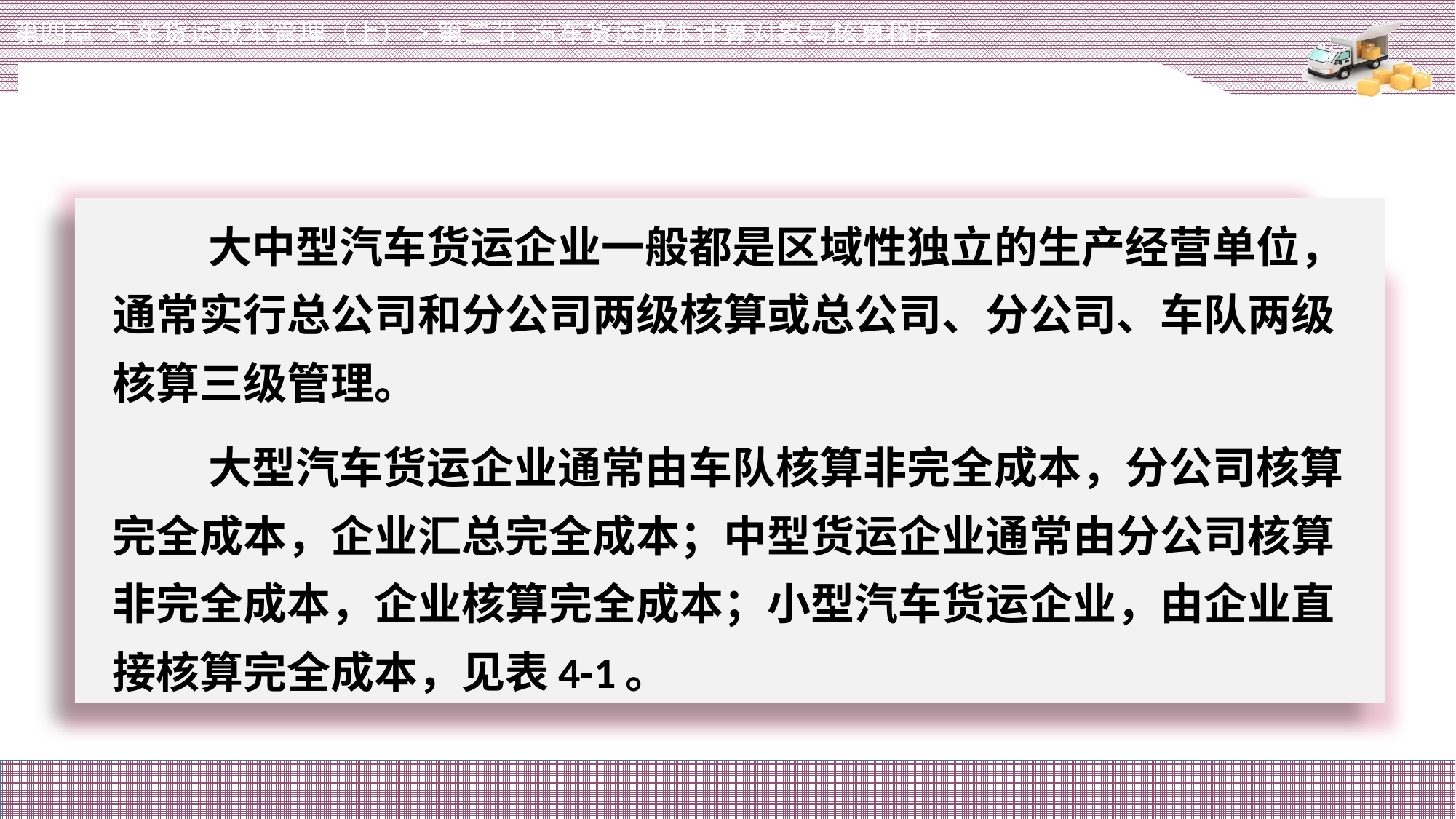

第四章  汽车货运成本管理（上）>第二节  汽车货运成本计算对象与核算程序
# 大中型汽车货运企业一般都是区域性独立的生产经营单位，通常实行总公司和分公司两级核算或总公司、分公司、车队两级核算三级管理。
大型汽车货运企业通常由车队核算非完全成本，分公司核算完全成本，企业汇总完全成本；中型货运企业通常由分公司核算非完全成本，企业核算完全成本；小型汽车货运企业，由企业直接核算完全成本，见表4-1。